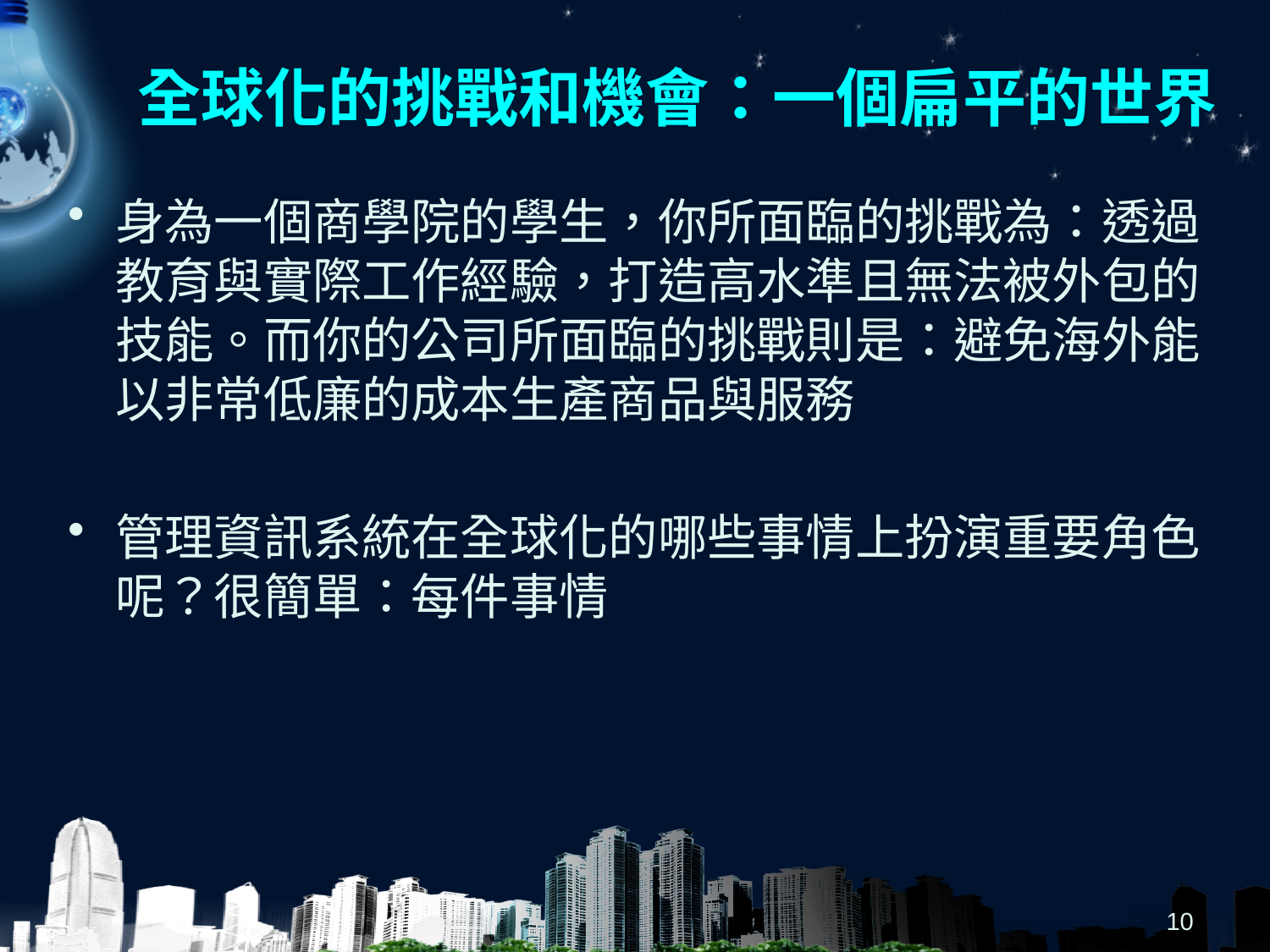

# 全球化的挑戰和機會：一個扁平的世界
身為一個商學院的學生，你所面臨的挑戰為：透過教育與實際工作經驗，打造高水準且無法被外包的技能。而你的公司所面臨的挑戰則是：避免海外能以非常低廉的成本生產商品與服務

管理資訊系統在全球化的哪些事情上扮演重要角色呢？很簡單：每件事情
10